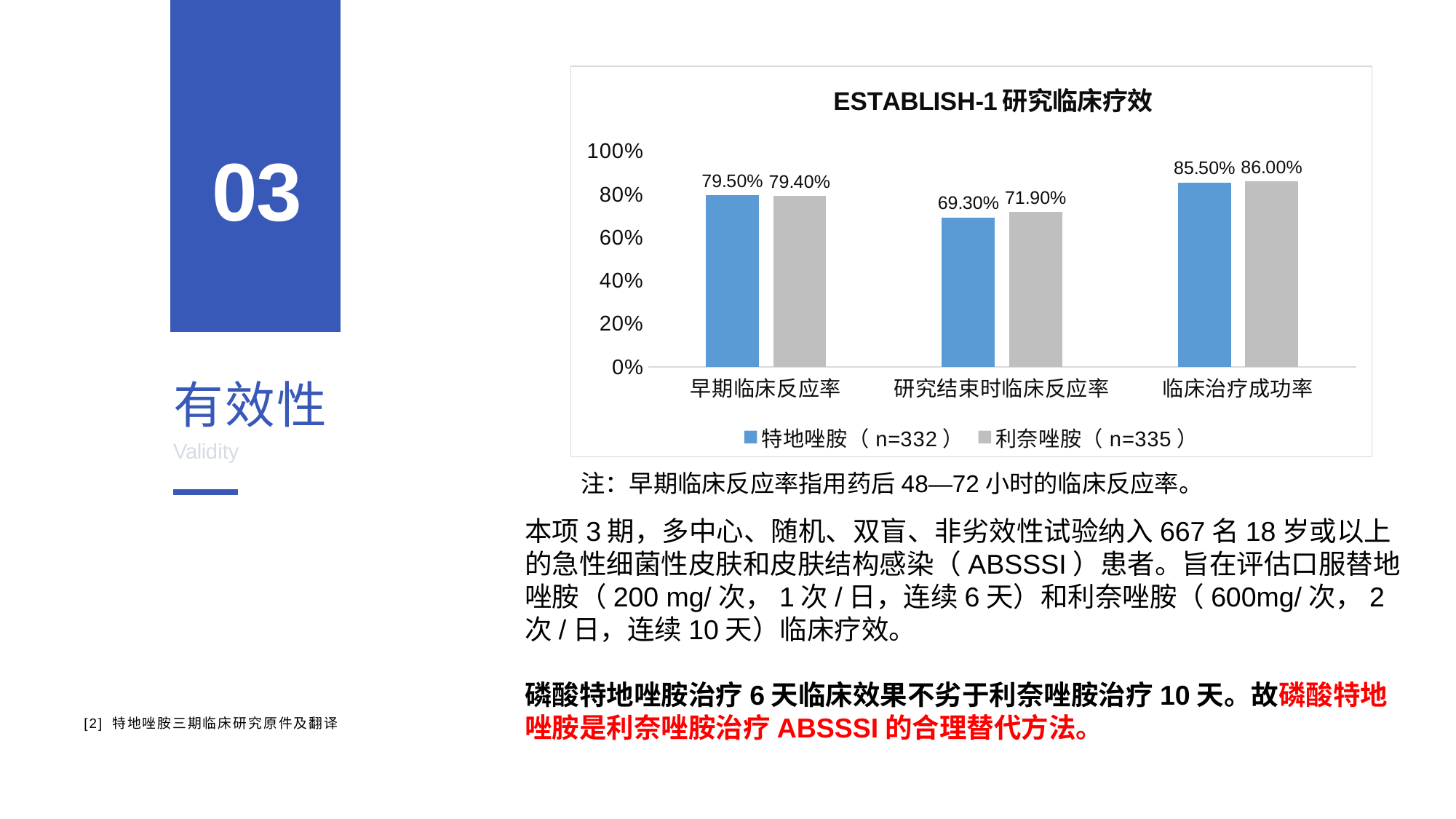

|  | 03 |  |  |
| --- | --- | --- | --- |
| 有效性 Validity |  |  |  |
| [2] 特地唑胺三期临床研究原件及翻译 |  |  |  |

### Chart: ESTABLISH-1研究临床疗效

| Category | 特地唑胺（n=332） | 利奈唑胺（n=335） |
|---|---|---|
| 早期临床反应率 | 0.795 | 0.794 |
| 研究结束时临床反应率 | 0.693 | 0.719 |
| 临床治疗成功率 | 0.855 | 0.86 |
注：早期临床反应率指用药后48—72小时的临床反应率。

本项3期，多中心、随机、双盲、非劣效性试验纳入667名18岁或以上的急性细菌性皮肤和皮肤结构感染（ABSSSI）患者。旨在评估口服替地唑胺（200 mg/次，1次/日，连续6天）和利奈唑胺（600mg/次，2次/日，连续10天）临床疗效。

磷酸特地唑胺治疗6天临床效果不劣于利奈唑胺治疗10天。故磷酸特地唑胺是利奈唑胺治疗ABSSSI的合理替代方法。